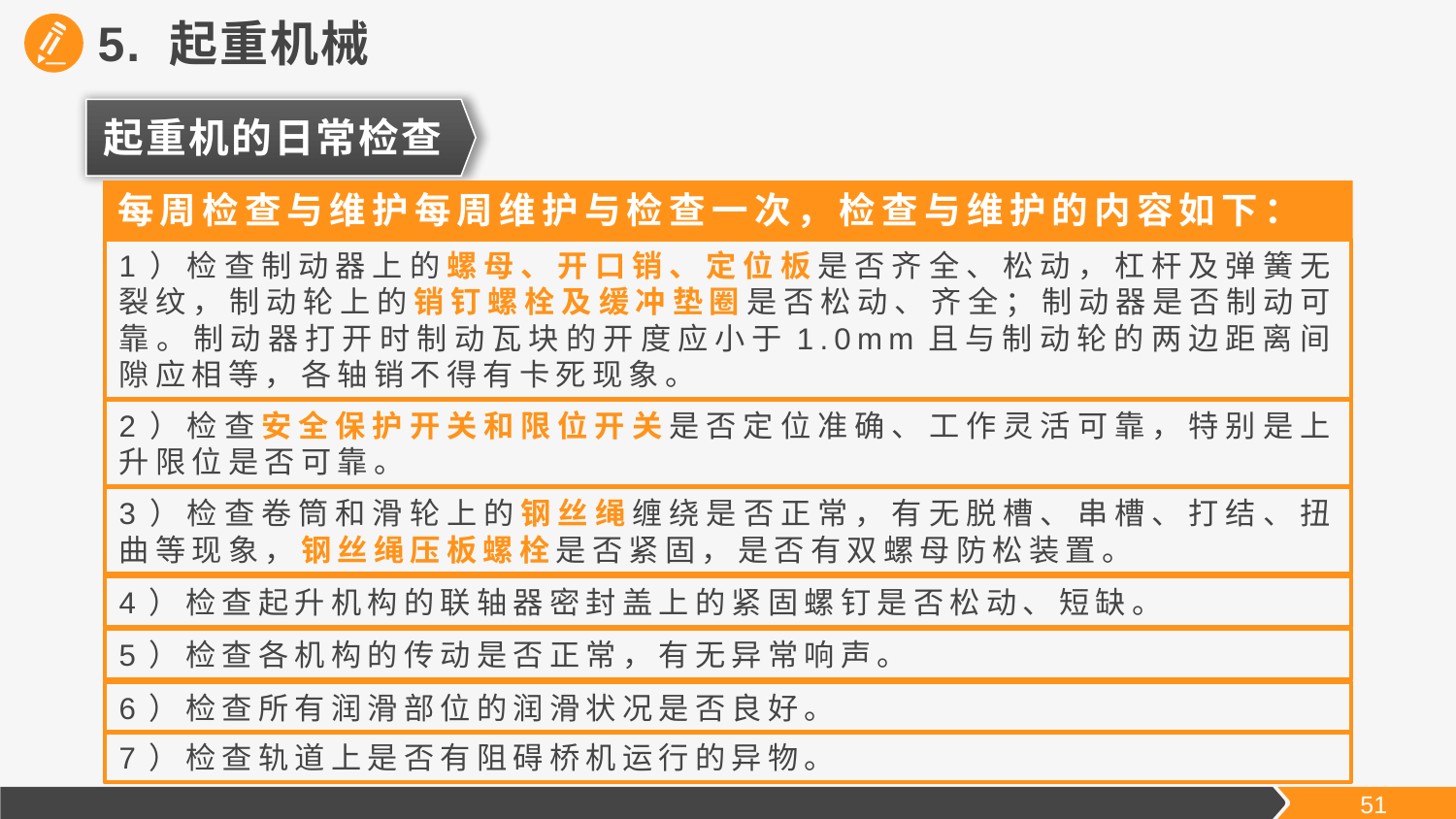

5. 起重机械

起重机的日常检查
每周检查与维护每周维护与检查一次，检查与维护的内容如下：
1）检查制动器上的螺母、开口销、定位板是否齐全、松动，杠杆及弹簧无裂纹，制动轮上的销钉螺栓及缓冲垫圈是否松动、齐全；制动器是否制动可靠。制动器打开时制动瓦块的开度应小于1.0mm且与制动轮的两边距离间隙应相等，各轴销不得有卡死现象。
2）检查安全保护开关和限位开关是否定位准确、工作灵活可靠，特别是上升限位是否可靠。
3）检查卷筒和滑轮上的钢丝绳缠绕是否正常，有无脱槽、串槽、打结、扭曲等现象，钢丝绳压板螺栓是否紧固，是否有双螺母防松装置。
4）检查起升机构的联轴器密封盖上的紧固螺钉是否松动、短缺。
5）检查各机构的传动是否正常，有无异常响声。
6）检查所有润滑部位的润滑状况是否良好。
7）检查轨道上是否有阻碍桥机运行的异物。